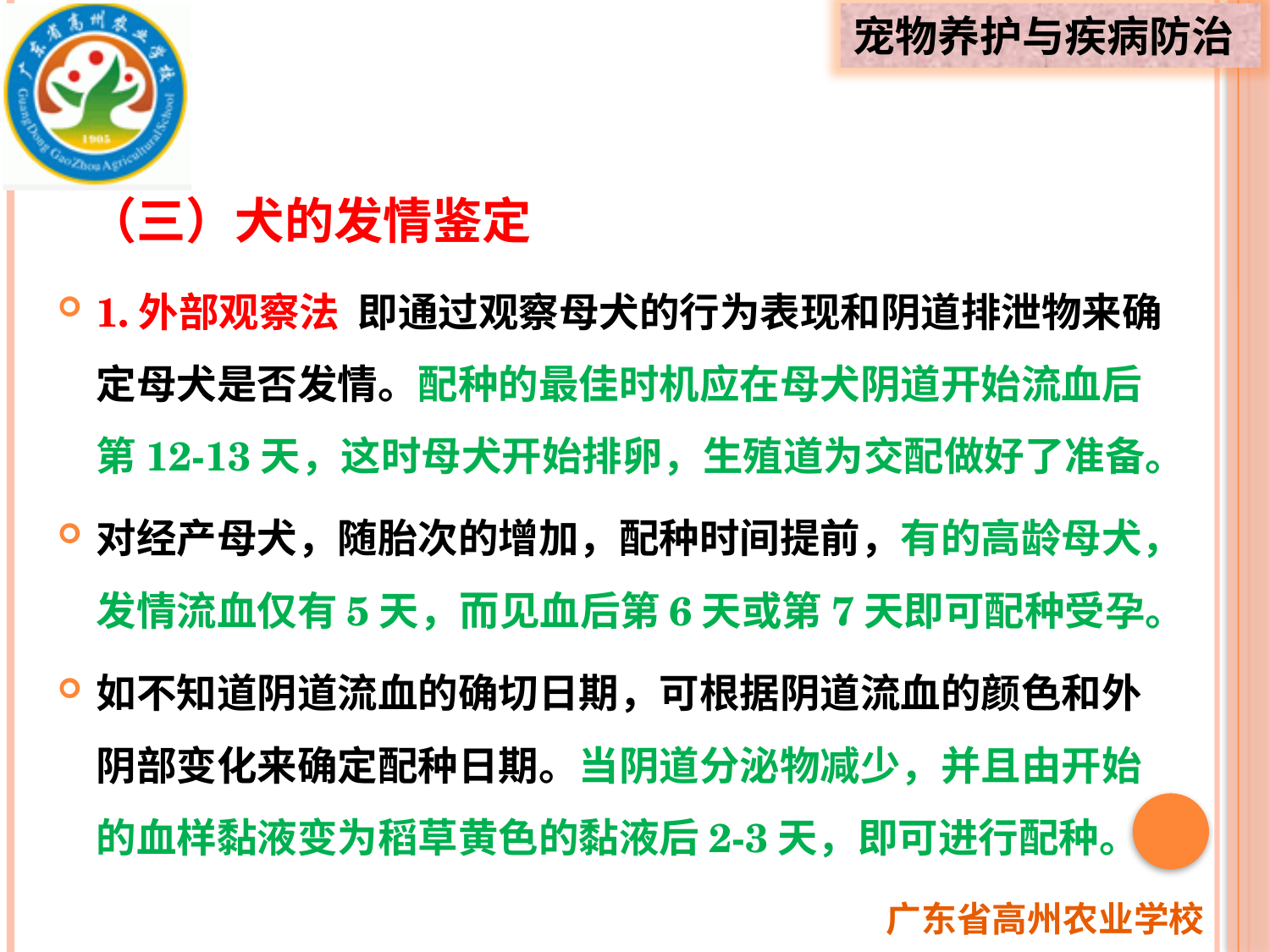

# （三）犬的发情鉴定
1.外部观察法  即通过观察母犬的行为表现和阴道排泄物来确定母犬是否发情。配种的最佳时机应在母犬阴道开始流血后第12-13天，这时母犬开始排卵，生殖道为交配做好了准备。
对经产母犬，随胎次的增加，配种时间提前，有的高龄母犬，发情流血仅有5天，而见血后第6天或第7天即可配种受孕。
如不知道阴道流血的确切日期，可根据阴道流血的颜色和外阴部变化来确定配种日期。当阴道分泌物减少，并且由开始的血样黏液变为稻草黄色的黏液后2-3天，即可进行配种。